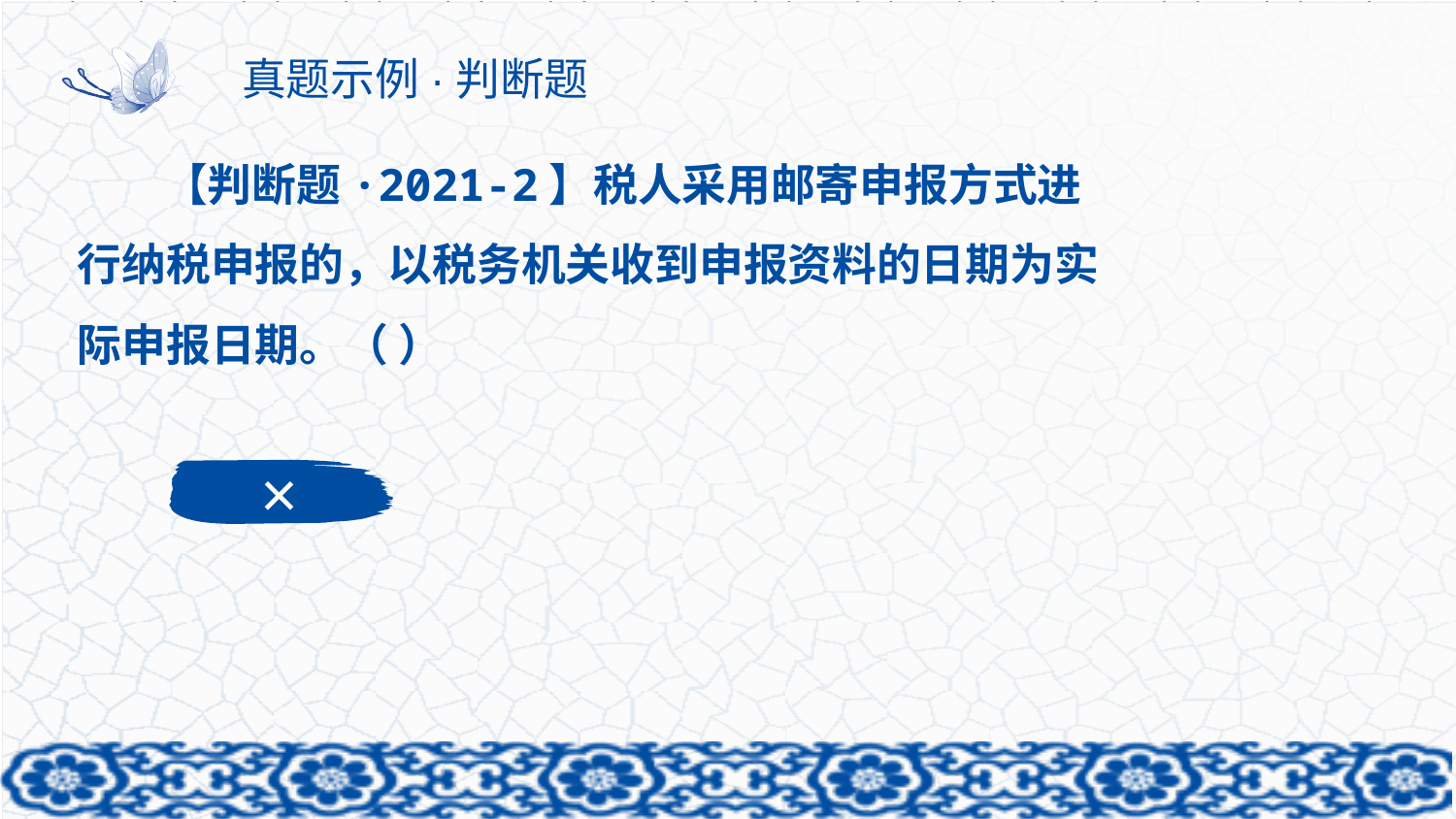

# 真题示例·判断题
【判断题·2021-2】税人采用邮寄申报方式进行纳税申报的，以税务机关收到申报资料的日期为实际申报日期。（ ）

×